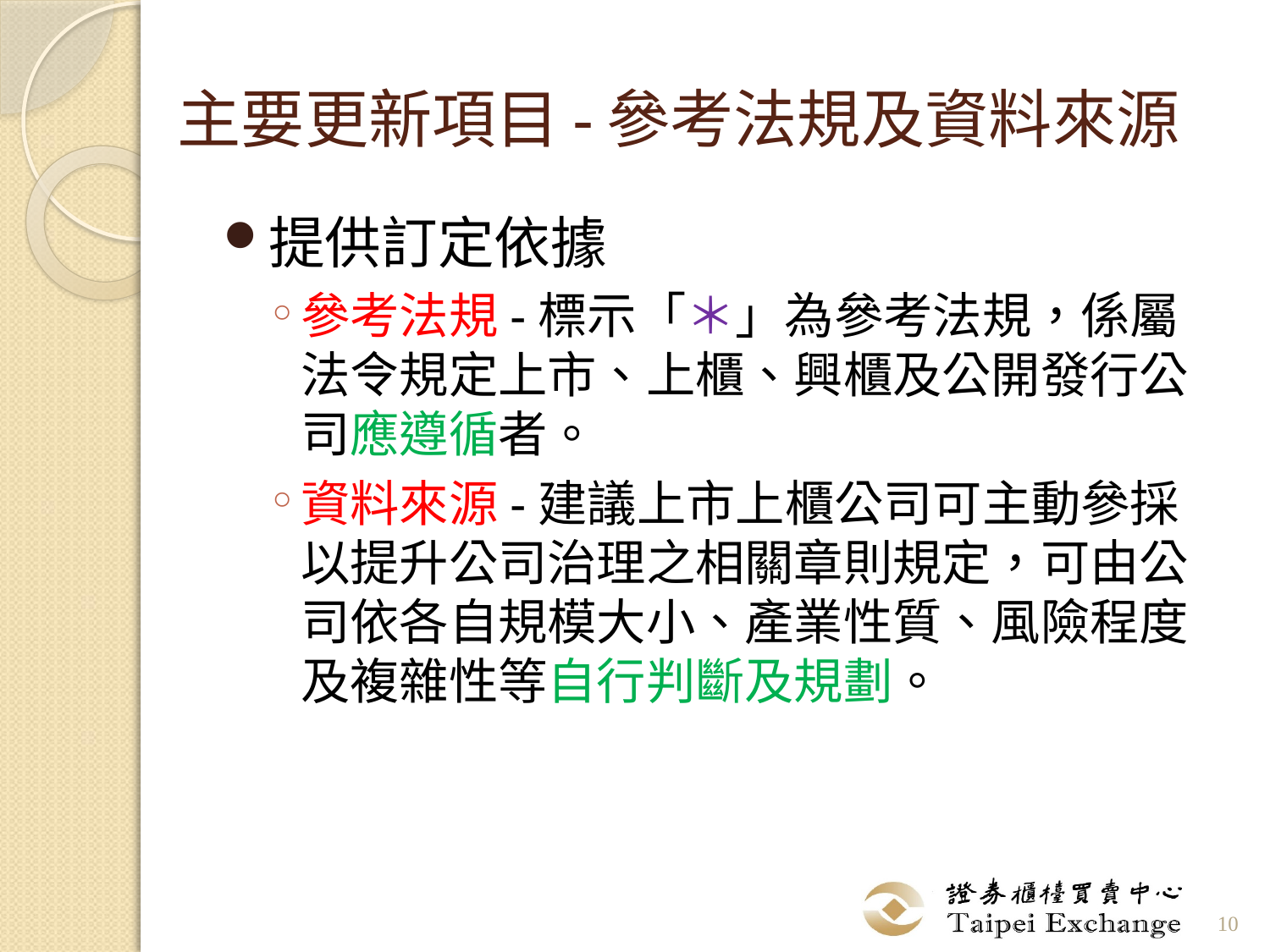

# 主要更新項目-參考法規及資料來源
提供訂定依據
參考法規-標示「＊」為參考法規，係屬法令規定上市、上櫃、興櫃及公開發行公司應遵循者。
資料來源-建議上市上櫃公司可主動參採以提升公司治理之相關章則規定，可由公司依各自規模大小、產業性質、風險程度及複雜性等自行判斷及規劃。
10